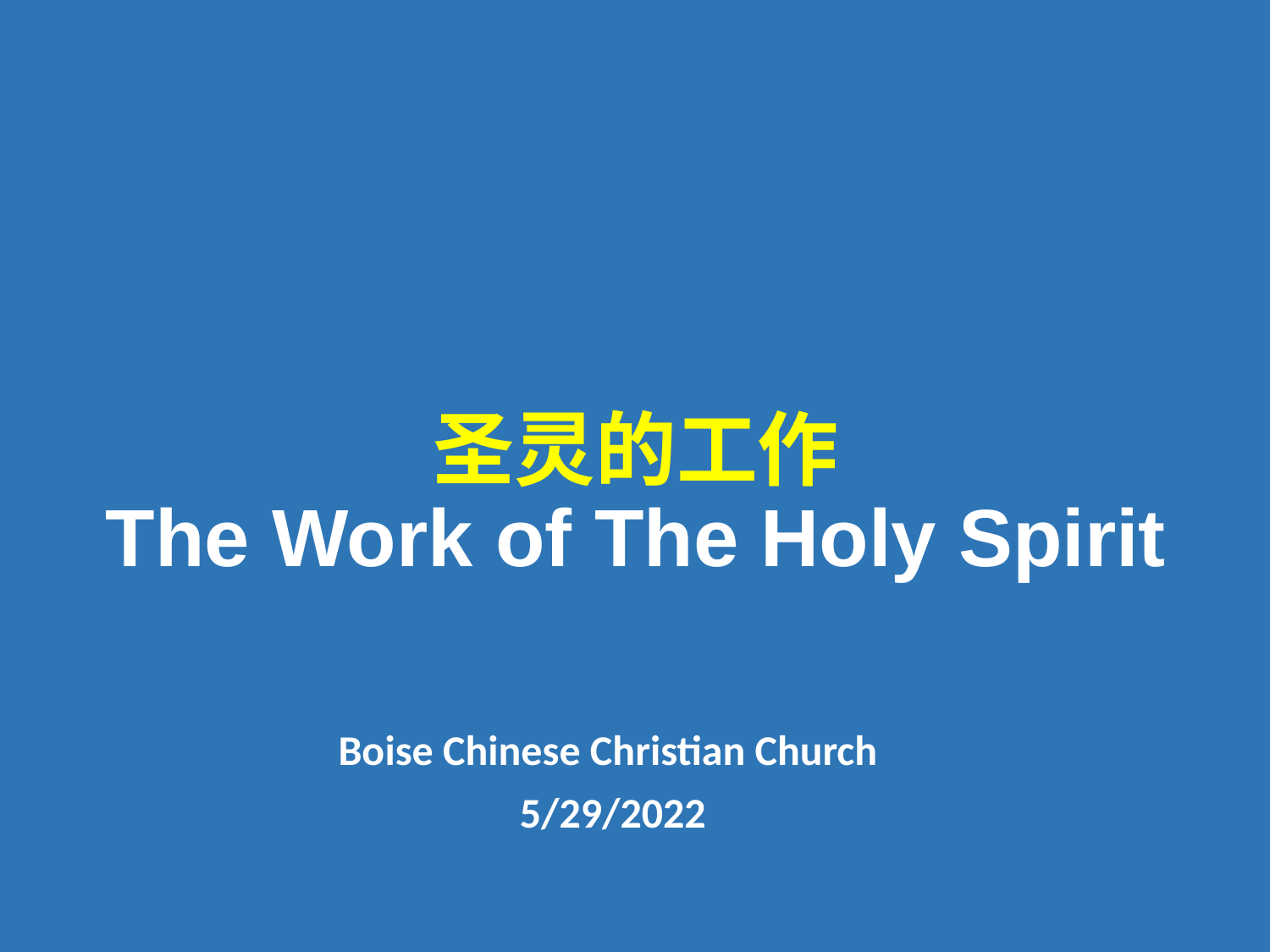

# 圣灵的工作 The Work of The Holy Spirit
Boise Chinese Christian Church
5/29/2022